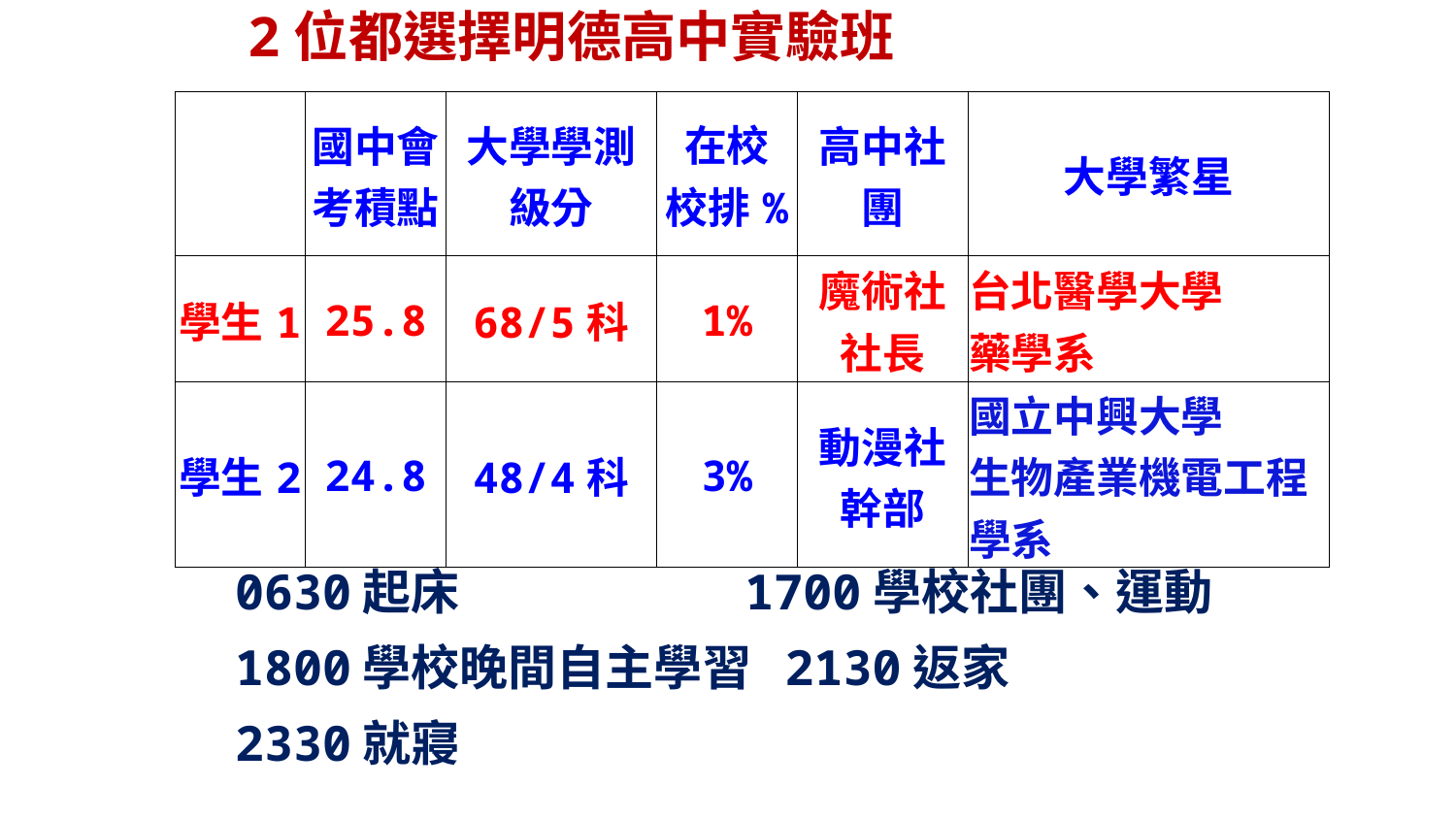

39
2位都選擇明德高中實驗班
|  | 國中會考積點 | 大學學測級分 | 在校 校排% | 高中社團 | 大學繁星 |
| --- | --- | --- | --- | --- | --- |
| 學生1 | 25.8 | 68/5科 | 1% | 魔術社社長 | 台北醫學大學 藥學系 |
| 學生2 | 24.8 | 48/4科 | 3% | 動漫社幹部 | 國立中興大學 生物產業機電工程學系 |
0630起床                         1700學校社團、運動
1800學校晚間自主學習  2130返家
2330就寢